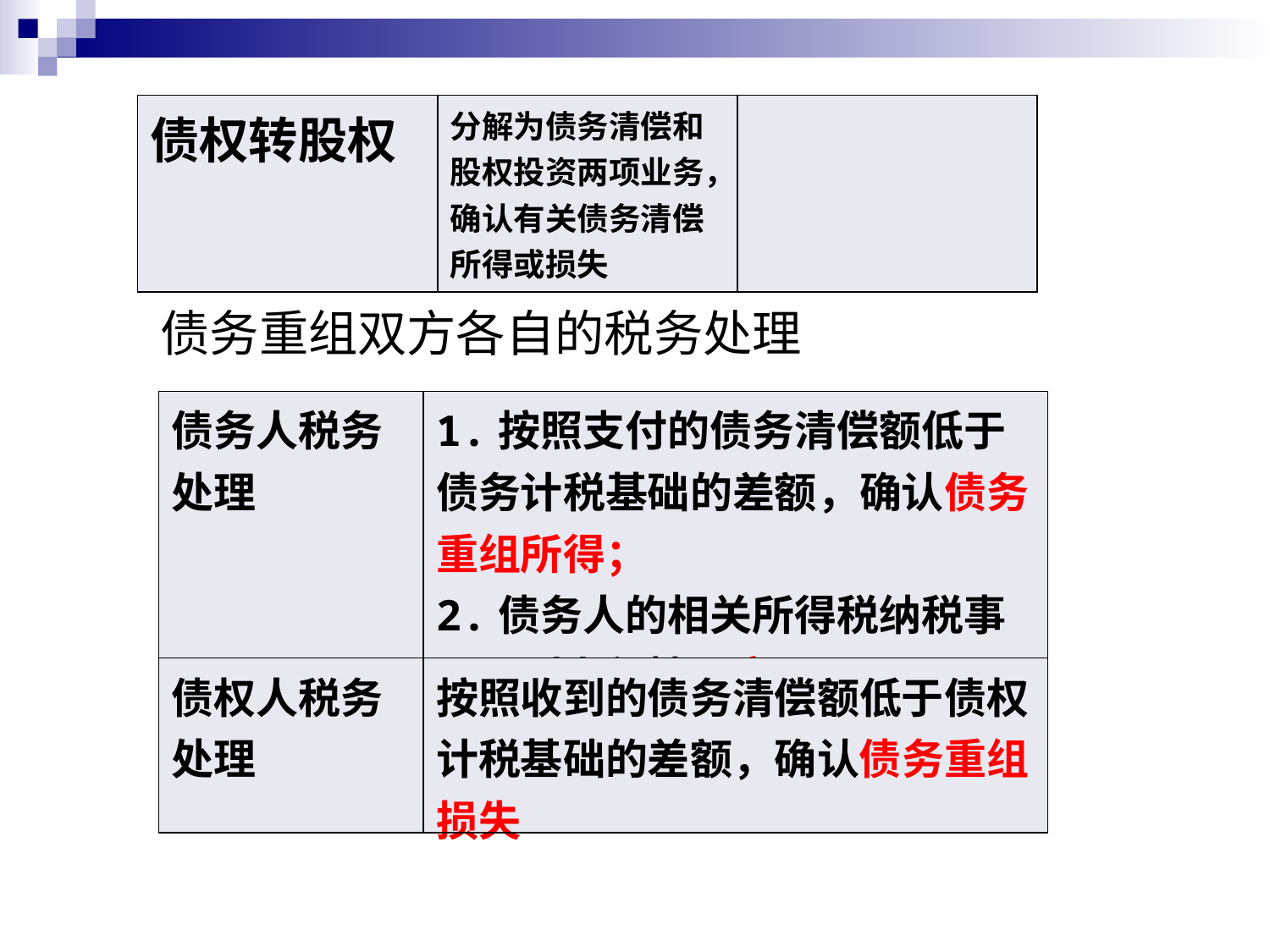

| 债权转股权 | 分解为债务清偿和股权投资两项业务，确认有关债务清偿所得或损失 |  |
| --- | --- | --- |
债务重组双方各自的税务处理
| 债务人税务处理 | 1.按照支付的债务清偿额低于债务计税基础的差额，确认债务重组所得； 2.债务人的相关所得税纳税事项原则上保持不变 |
| --- | --- |
| 债权人税务处理 | 按照收到的债务清偿额低于债权计税基础的差额，确认债务重组损失 |